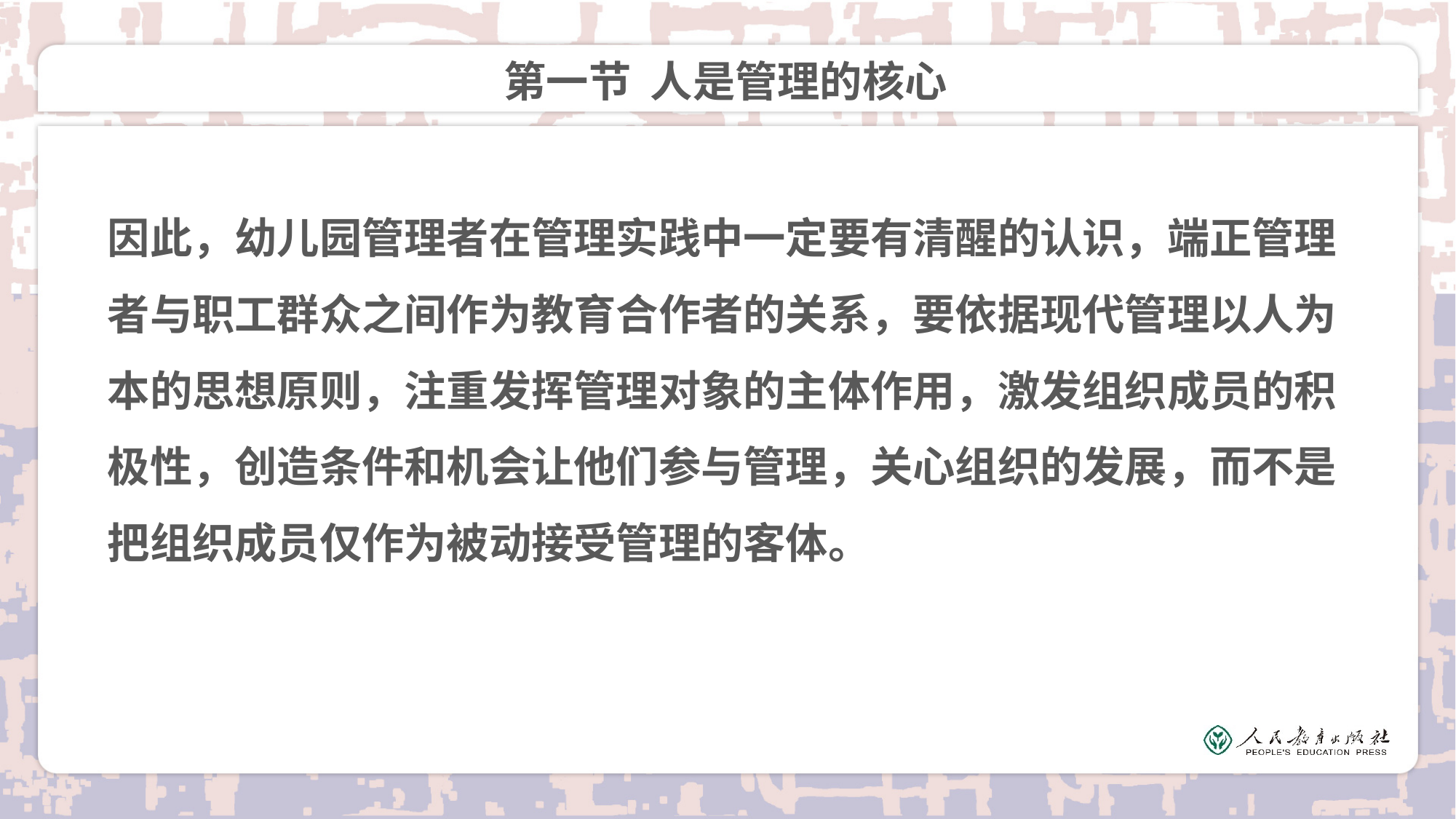

# 第一节  人是管理的核心
因此，幼儿园管理者在管理实践中一定要有清醒的认识，端正管理者与职工群众之间作为教育合作者的关系，要依据现代管理以人为本的思想原则，注重发挥管理对象的主体作用，激发组织成员的积极性，创造条件和机会让他们参与管理，关心组织的发展，而不是把组织成员仅作为被动接受管理的客体。